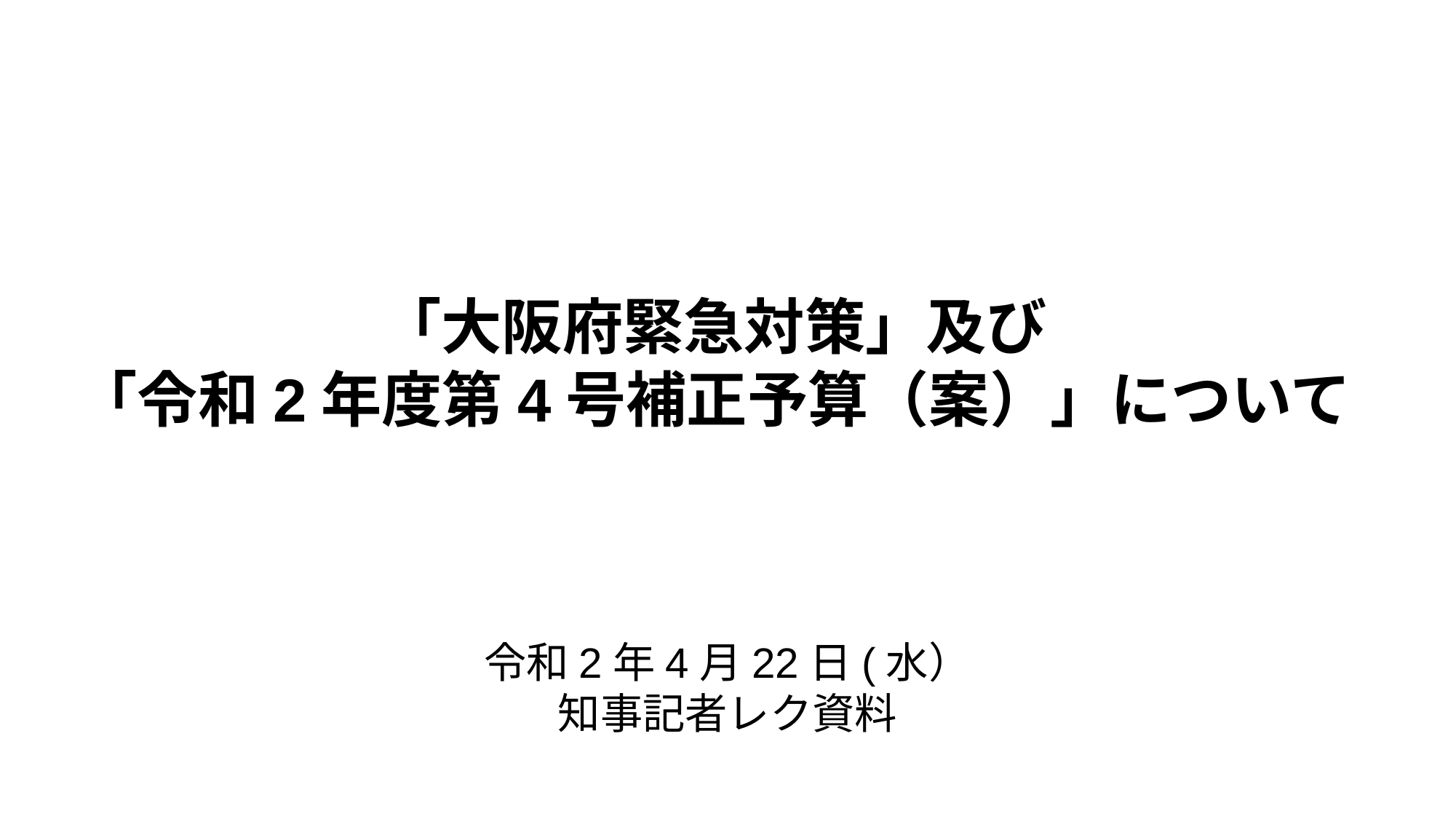

「大阪府緊急対策」及び
「令和2年度第4号補正予算（案）」について

令和2年4月22日(水）
知事記者レク資料